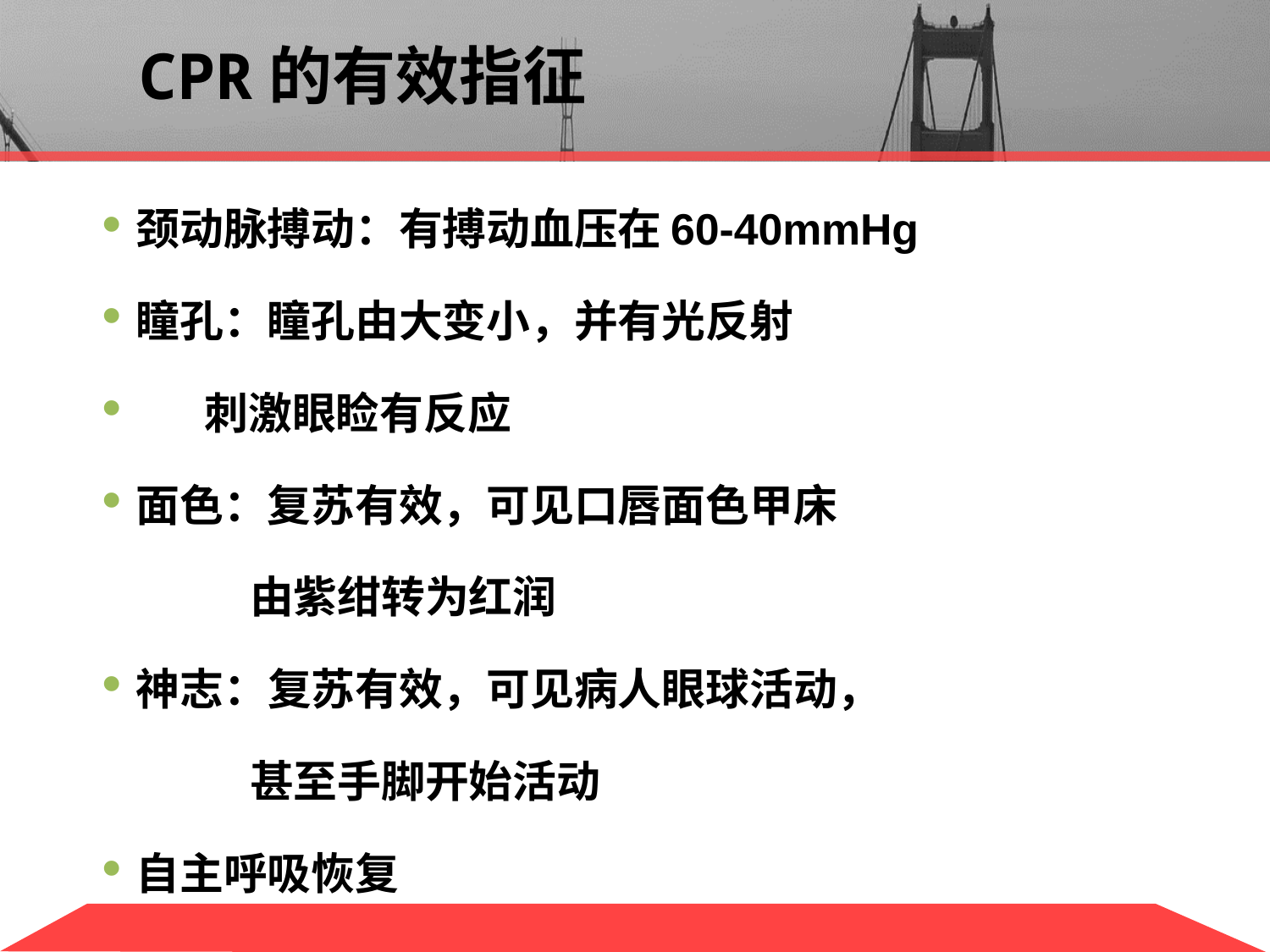

# CPR的有效指征
颈动脉搏动：有搏动血压在60-40mmHg
瞳孔：瞳孔由大变小，并有光反射
      刺激眼睑有反应
面色：复苏有效，可见口唇面色甲床
              由紫绀转为红润
神志：复苏有效，可见病人眼球活动，
              甚至手脚开始活动
自主呼吸恢复